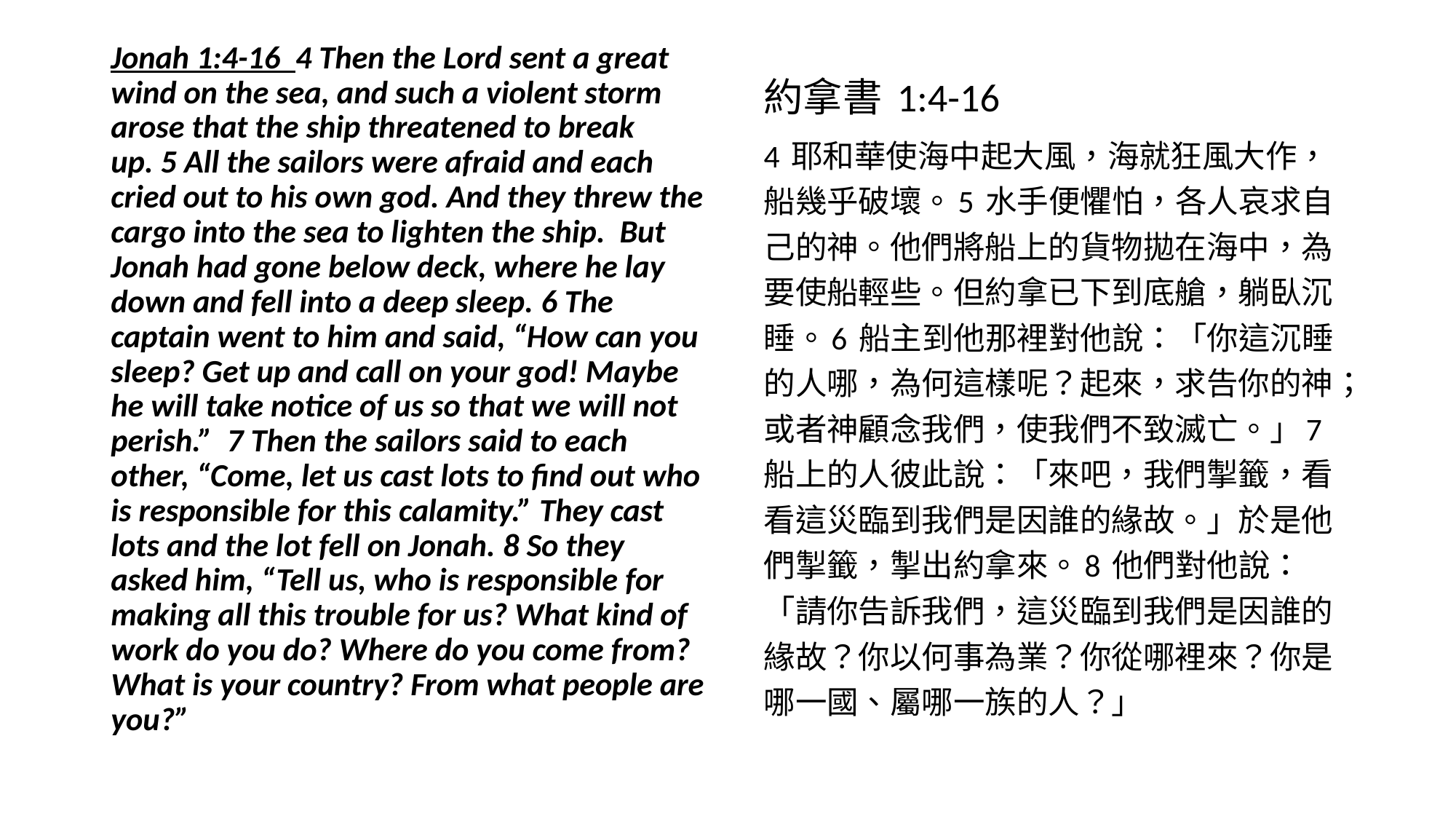

約拿書 1:4-16
4 耶和華使海中起大風，海就狂風大作，船幾乎破壞。5 水手便懼怕，各人哀求自己的神。他們將船上的貨物拋在海中，為要使船輕些。但約拿已下到底艙，躺臥沉睡。6 船主到他那裡對他說：「你這沉睡的人哪，為何這樣呢？起來，求告你的神；或者神顧念我們，使我們不致滅亡。」7 船上的人彼此說：「來吧，我們掣籤，看看這災臨到我們是因誰的緣故。」於是他們掣籤，掣出約拿來。8 他們對他說：「請你告訴我們，這災臨到我們是因誰的緣故？你以何事為業？你從哪裡來？你是哪一國、屬哪一族的人？」
Jonah 1:4-16  4 Then the Lord sent a great wind on the sea, and such a violent storm arose that the ship threatened to break up. 5 All the sailors were afraid and each cried out to his own god. And they threw the cargo into the sea to lighten the ship.  But Jonah had gone below deck, where he lay down and fell into a deep sleep. 6 The captain went to him and said, “How can you sleep? Get up and call on your god! Maybe he will take notice of us so that we will not perish.”  7 Then the sailors said to each other, “Come, let us cast lots to find out who is responsible for this calamity.” They cast lots and the lot fell on Jonah. 8 So they asked him, “Tell us, who is responsible for making all this trouble for us? What kind of work do you do? Where do you come from? What is your country? From what people are you?”